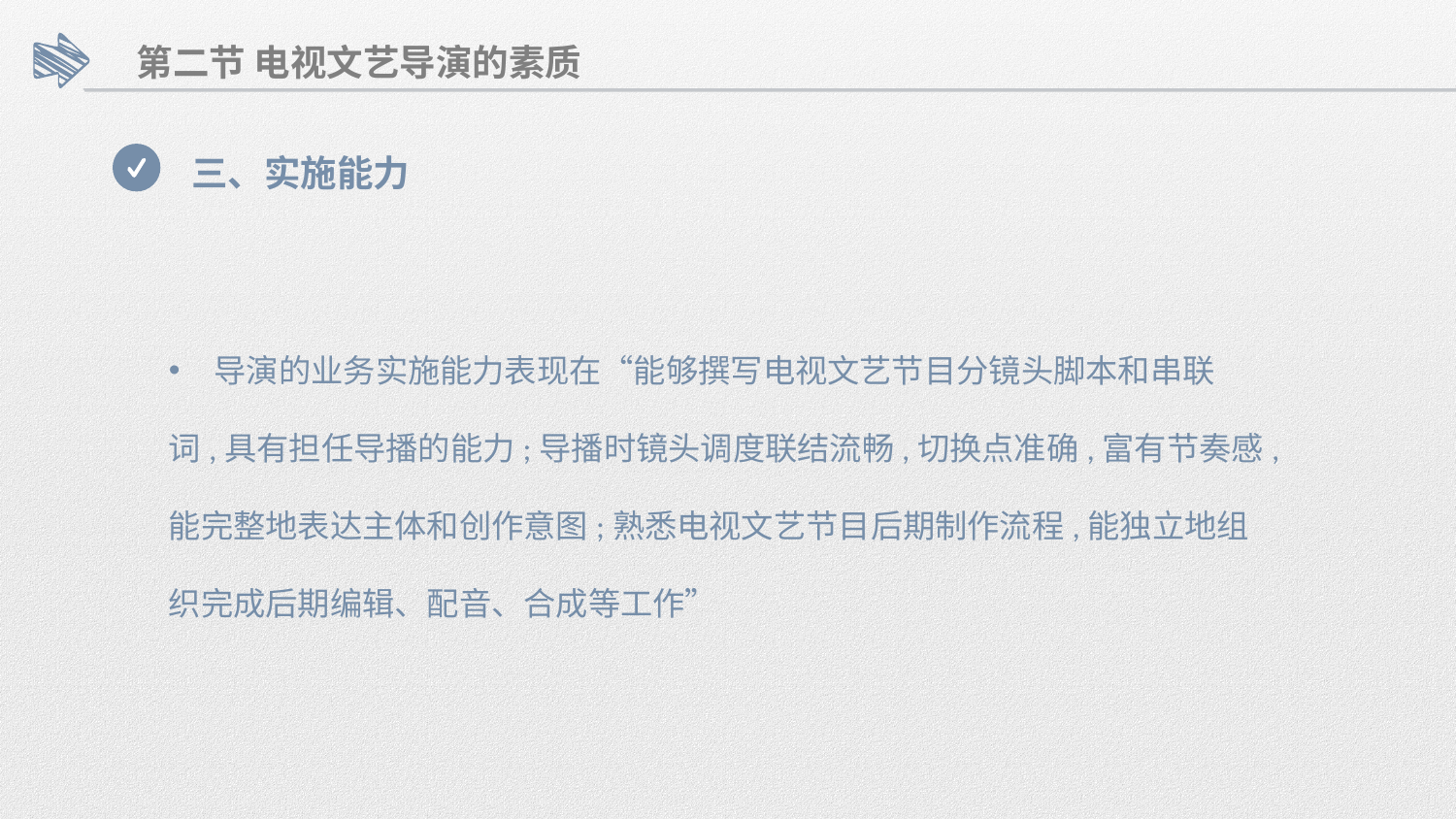

第二节 电视文艺导演的素质
三、实施能力

导演的业务实施能力表现在“能够撰写电视文艺节目分镜头脚本和串联
词,具有担任导播的能力;导播时镜头调度联结流畅,切换点准确,富有节奏感,
能完整地表达主体和创作意图;熟悉电视文艺节目后期制作流程,能独立地组
织完成后期编辑、配音、合成等工作”